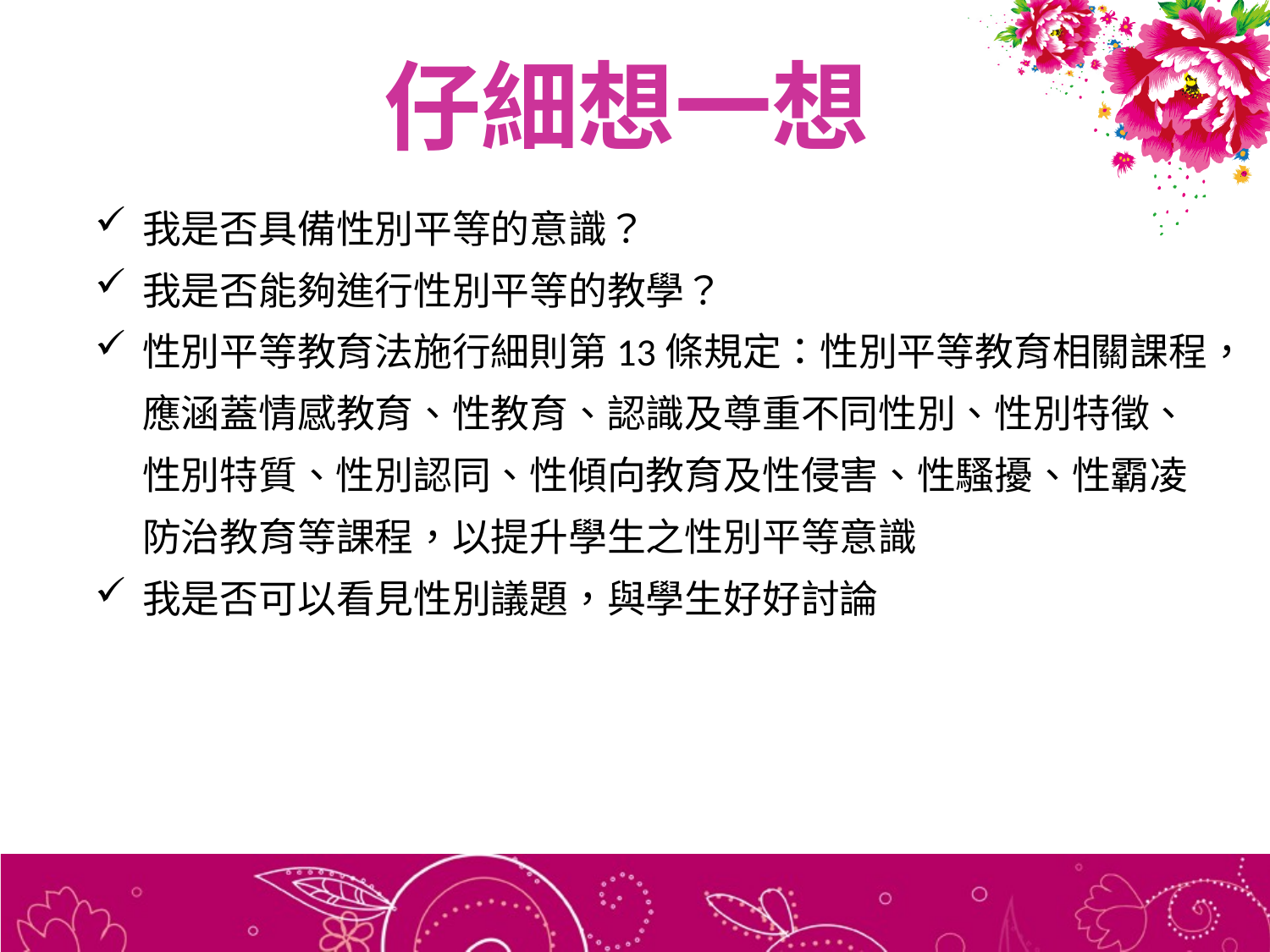

# 仔細想一想
我是否具備性別平等的意識？
我是否能夠進行性別平等的教學？
性別平等教育法施行細則第13條規定：性別平等教育相關課程，應涵蓋情感教育、性教育、認識及尊重不同性別、性別特徵、性別特質、性別認同、性傾向教育及性侵害、性騷擾、性霸凌防治教育等課程，以提升學生之性別平等意識
我是否可以看見性別議題，與學生好好討論